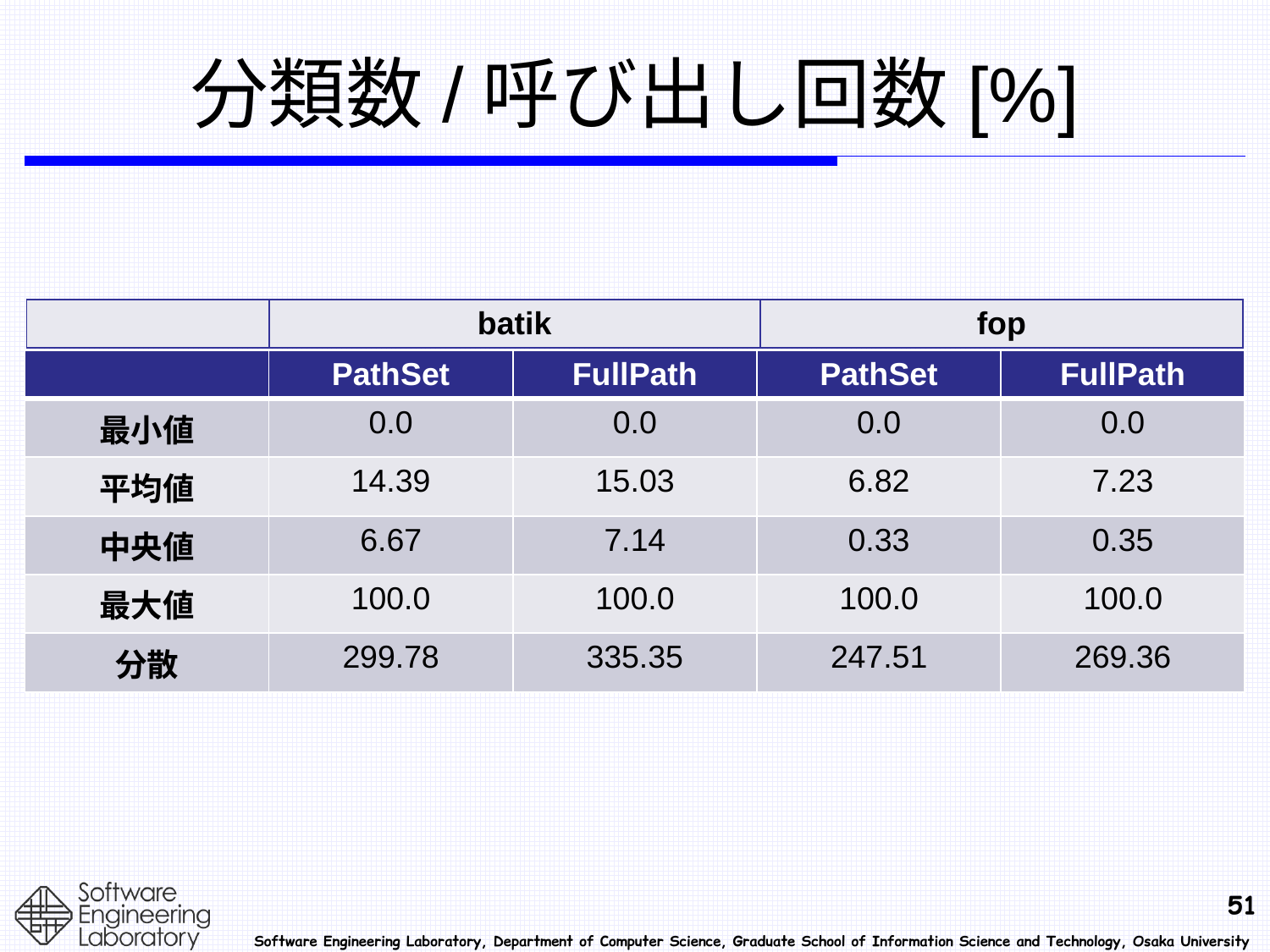

# 分類数/呼び出し回数[%]

|  | batik | fop |
| --- | --- | --- |
|  | PathSet | FullPath | PathSet | FullPath |
| --- | --- | --- | --- | --- |
| 最小値 | 0.0 | 0.0 | 0.0 | 0.0 |
| 平均値 | 14.39 | 15.03 | 6.82 | 7.23 |
| 中央値 | 6.67 | 7.14 | 0.33 | 0.35 |
| 最大値 | 100.0 | 100.0 | 100.0 | 100.0 |
| 分散 | 299.78 | 335.35 | 247.51 | 269.36 |